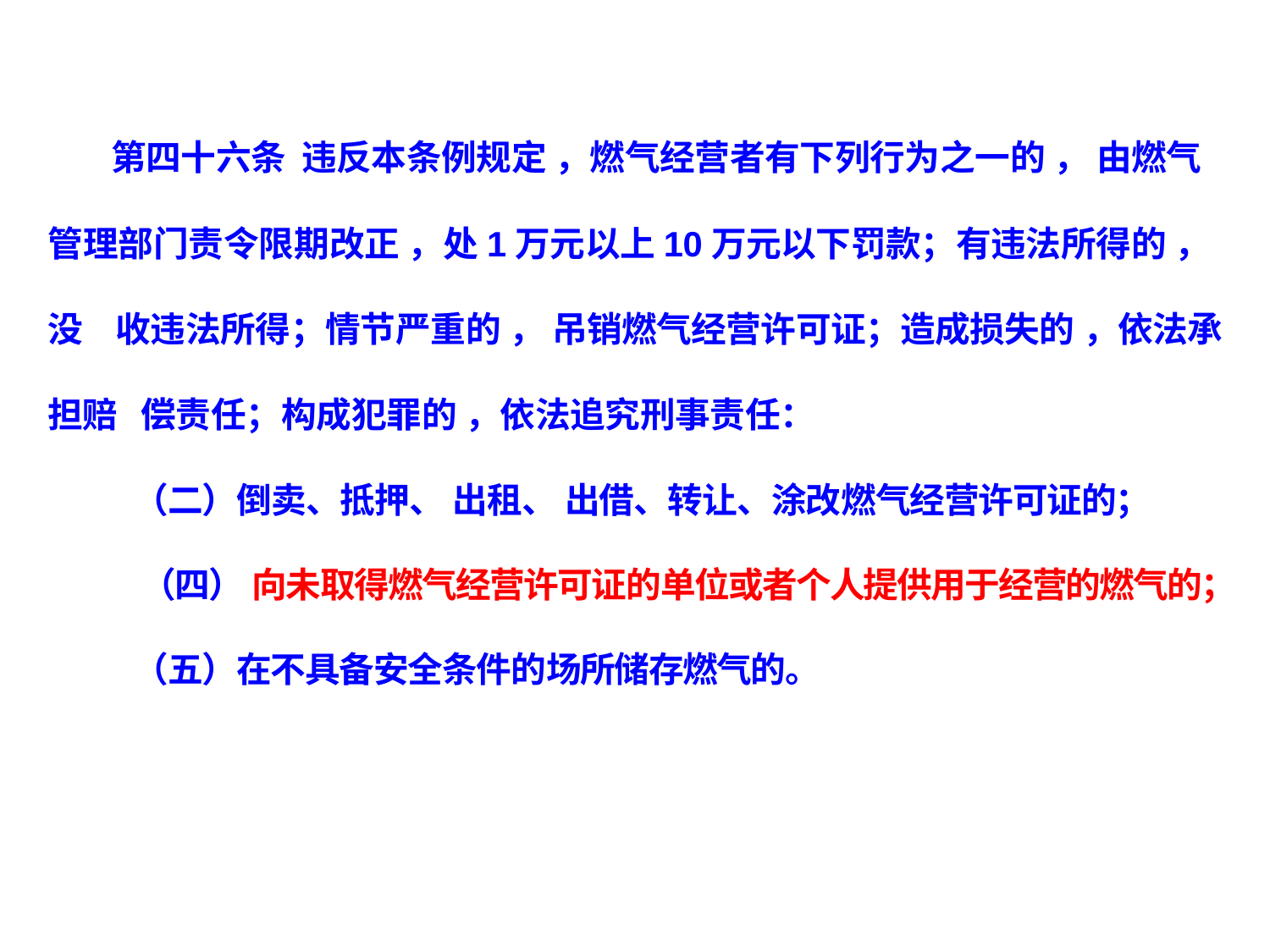

第四十六条  违反本条例规定 ，燃气经营者有下列行为之一的 ， 由燃气
管理部门责令限期改正 ，处1万元以上10万元以下罚款；有违法所得的 ，没    收违法所得；情节严重的 ， 吊销燃气经营许可证；造成损失的 ，依法承担赔   偿责任；构成犯罪的 ，依法追究刑事责任：

（二）倒卖、抵押、 出租、 出借、转让、涂改燃气经营许可证的；

（四） 向未取得燃气经营许可证的单位或者个人提供用于经营的燃气的；

（五）在不具备安全条件的场所储存燃气的。